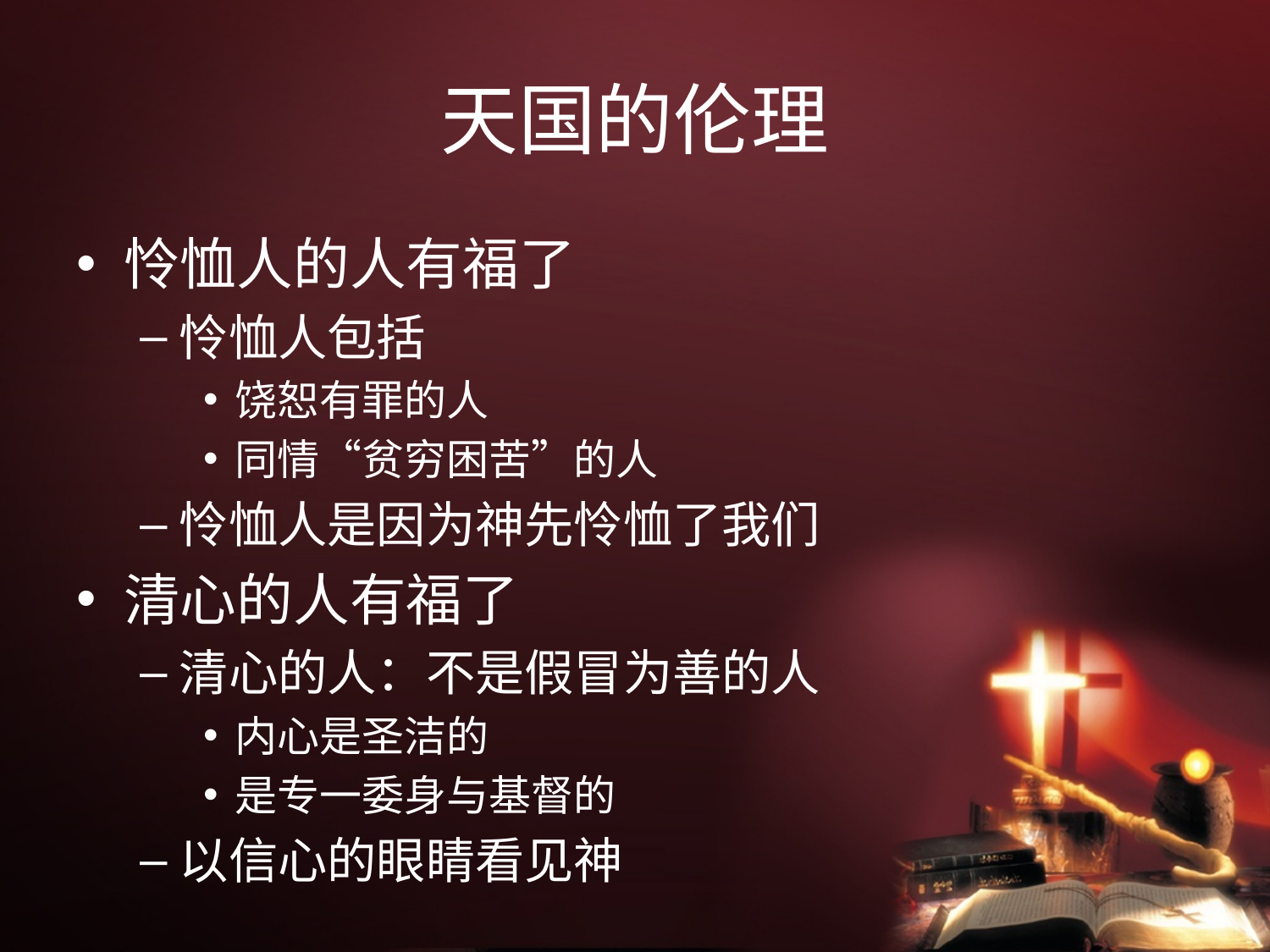

# 天国的伦理
怜恤人的人有福了
怜恤人包括
饶恕有罪的人
同情“贫穷困苦”的人
怜恤人是因为神先怜恤了我们
清心的人有福了
清心的人：不是假冒为善的人
内心是圣洁的
是专一委身与基督的
以信心的眼睛看见神